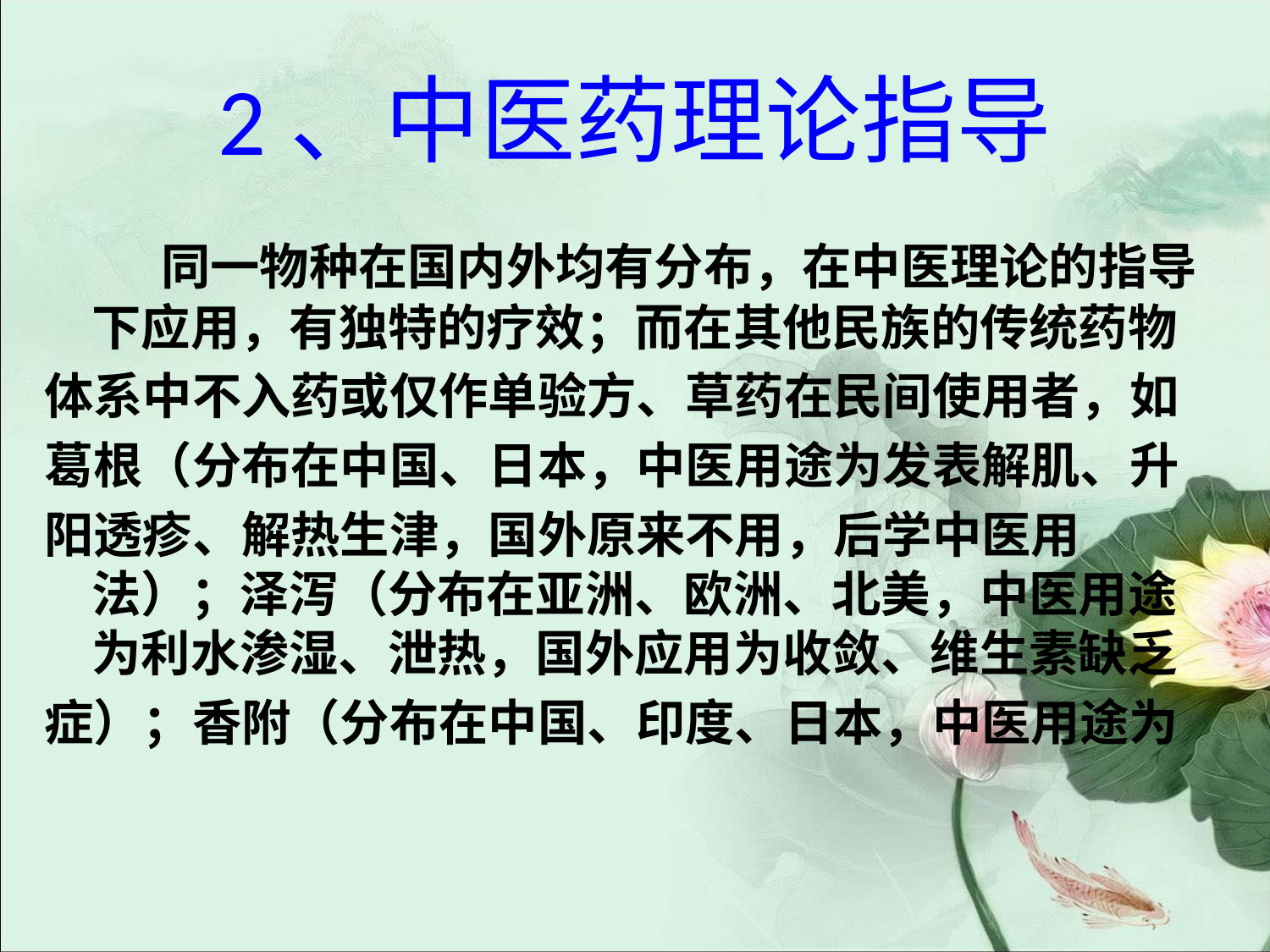

# 2、中医药理论指导
        同一物种在国内外均有分布，在中医理论的指导下应用，有独特的疗效；而在其他民族的传统药物
体系中不入药或仅作单验方、草药在民间使用者，如
葛根（分布在中国、日本，中医用途为发表解肌、升
阳透疹、解热生津，国外原来不用，后学中医用法）；泽泻（分布在亚洲、欧洲、北美，中医用途为利水渗湿、泄热，国外应用为收敛、维生素缺乏
症）；香附（分布在中国、印度、日本，中医用途为